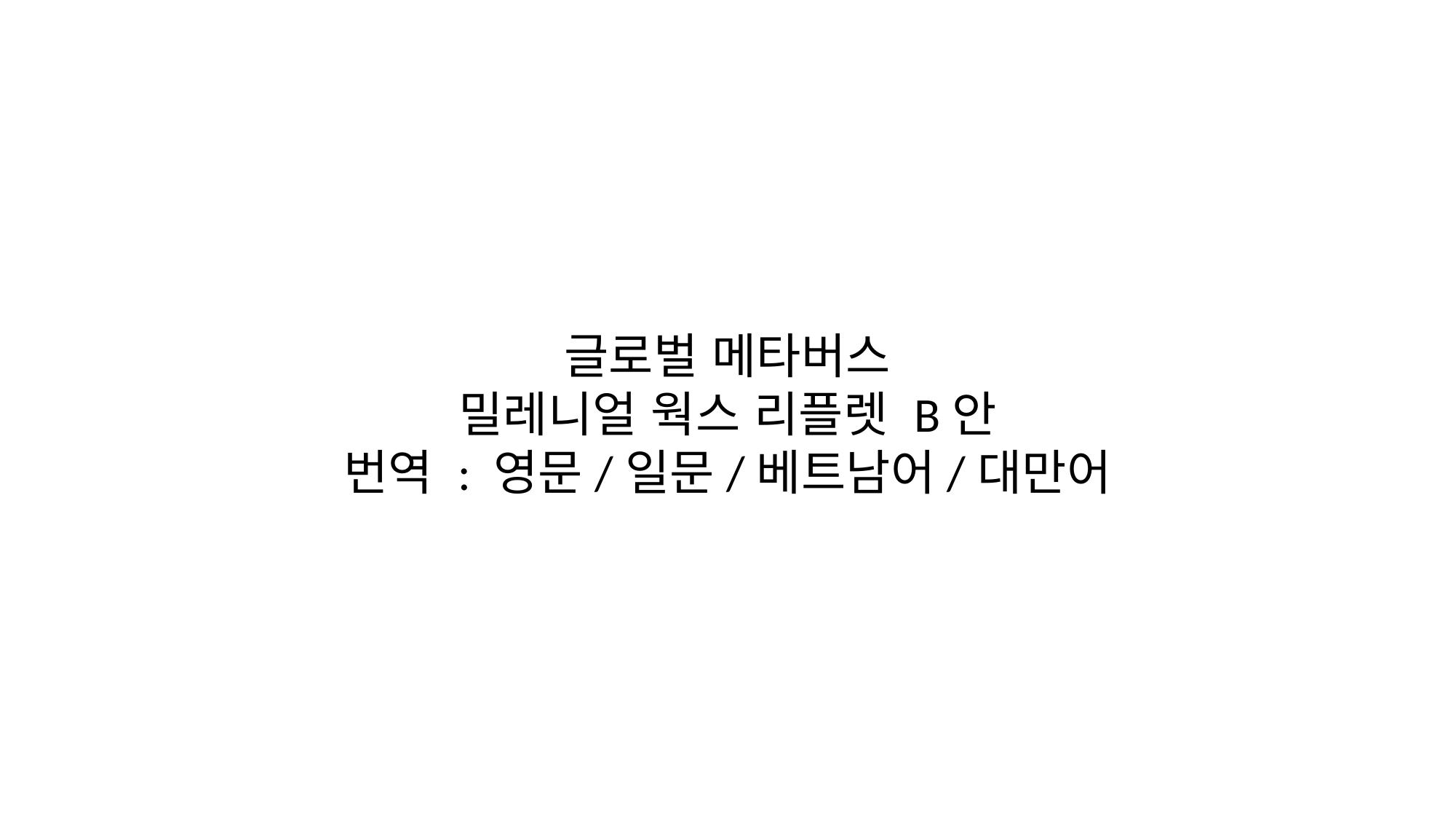

글로벌 메타버스
밀레니얼 웍스 리플렛 B안
번역 : 영문/일문/베트남어/대만어